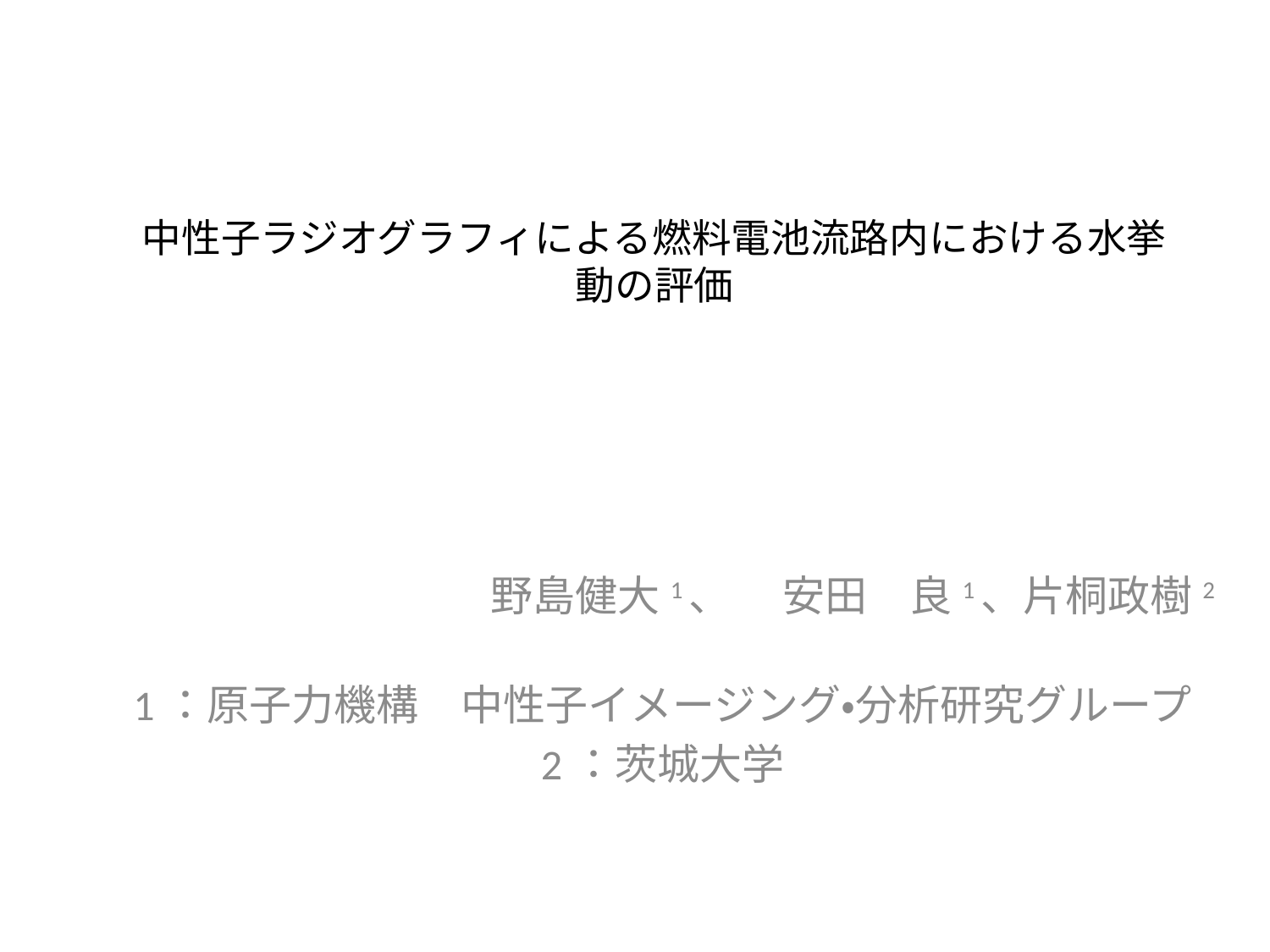

# 中性子ラジオグラフィによる燃料電池流路内における水挙動の評価
　　　　　　　　　野島健大1、 　安田　良1、片桐政樹2

1：原子力機構　中性子イメージング・分析研究グループ
2：茨城大学